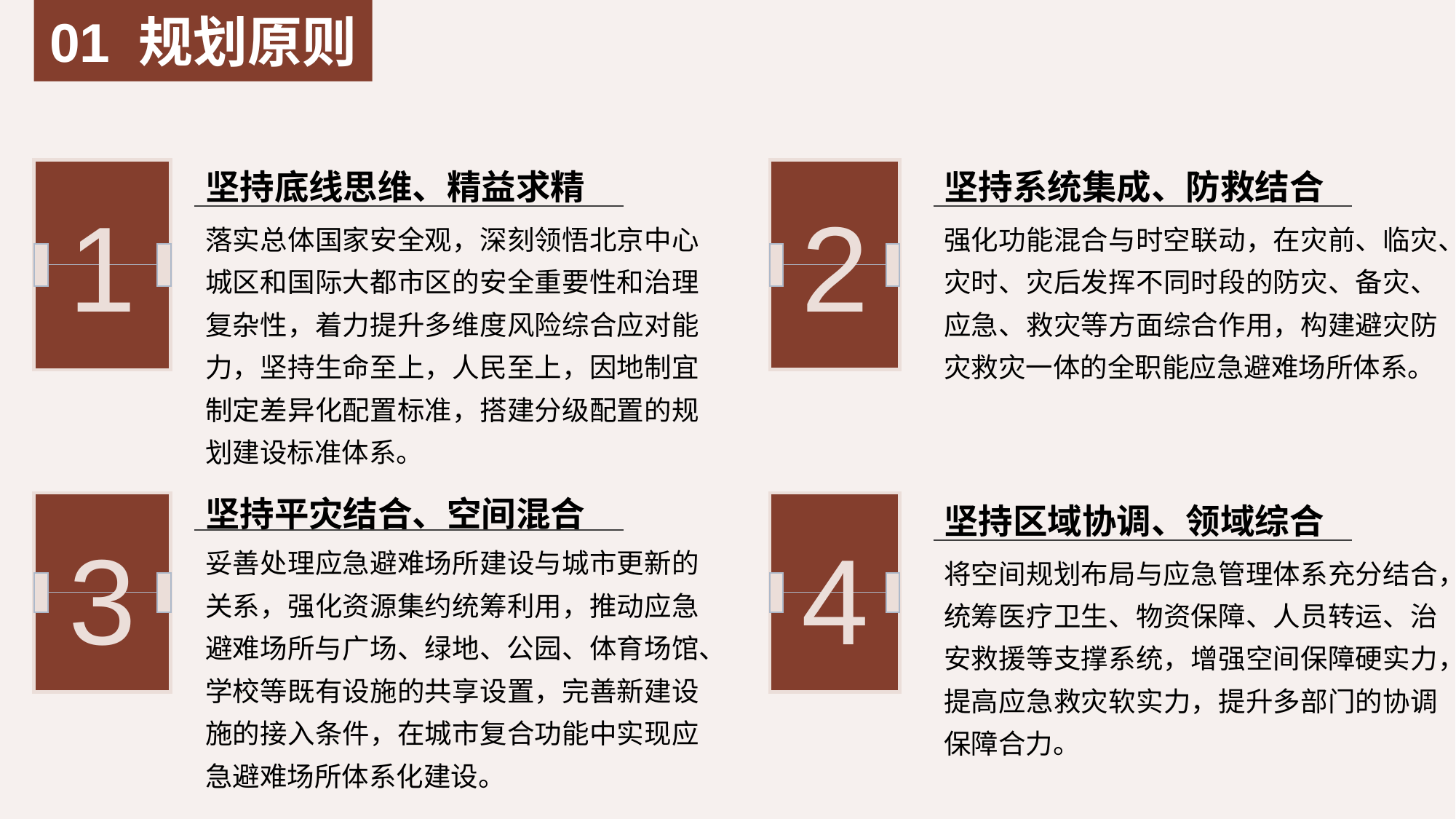

01 规划原则

1

2

坚持底线思维、精益求精
落实总体国家安全观，深刻领悟北京中心城区和国际大都市区的安全重要性和治理复杂性，着力提升多维度风险综合应对能力，坚持生命至上，人民至上，因地制宜制定差异化配置标准，搭建分级配置的规划建设标准体系。
坚持系统集成、防救结合
强化功能混合与时空联动，在灾前、临灾、灾时、灾后发挥不同时段的防灾、备灾、应急、救灾等方面综合作用，构建避灾防灾救灾一体的全职能应急避难场所体系。
坚持平灾结合、空间混合
妥善处理应急避难场所建设与城市更新的关系，强化资源集约统筹利用，推动应急避难场所与广场、绿地、公园、体育场馆、学校等既有设施的共享设置，完善新建设施的接入条件，在城市复合功能中实现应急避难场所体系化建设。

3

4

坚持区域协调、领域综合
将空间规划布局与应急管理体系充分结合，统筹医疗卫生、物资保障、人员转运、治安救援等支撑系统，增强空间保障硬实力，提高应急救灾软实力，提升多部门的协调保障合力。